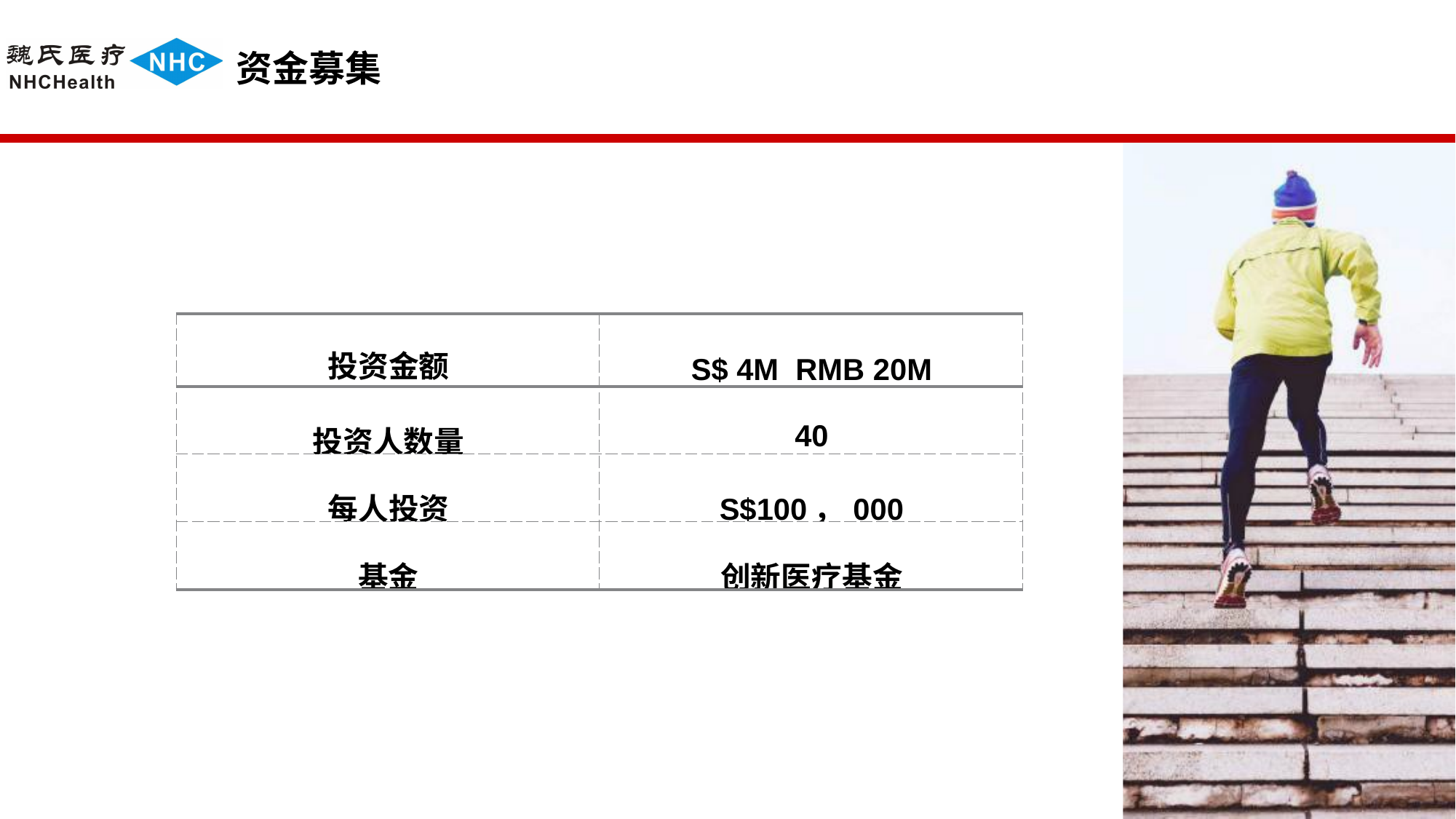

# 资金募集

| 投资金额 | S$ 4M RMB 20M |
| --- | --- |
| 投资人数量 | 40 |
| 每人投资 | S$100，000 |
| 基金 | 创新医疗基金 |